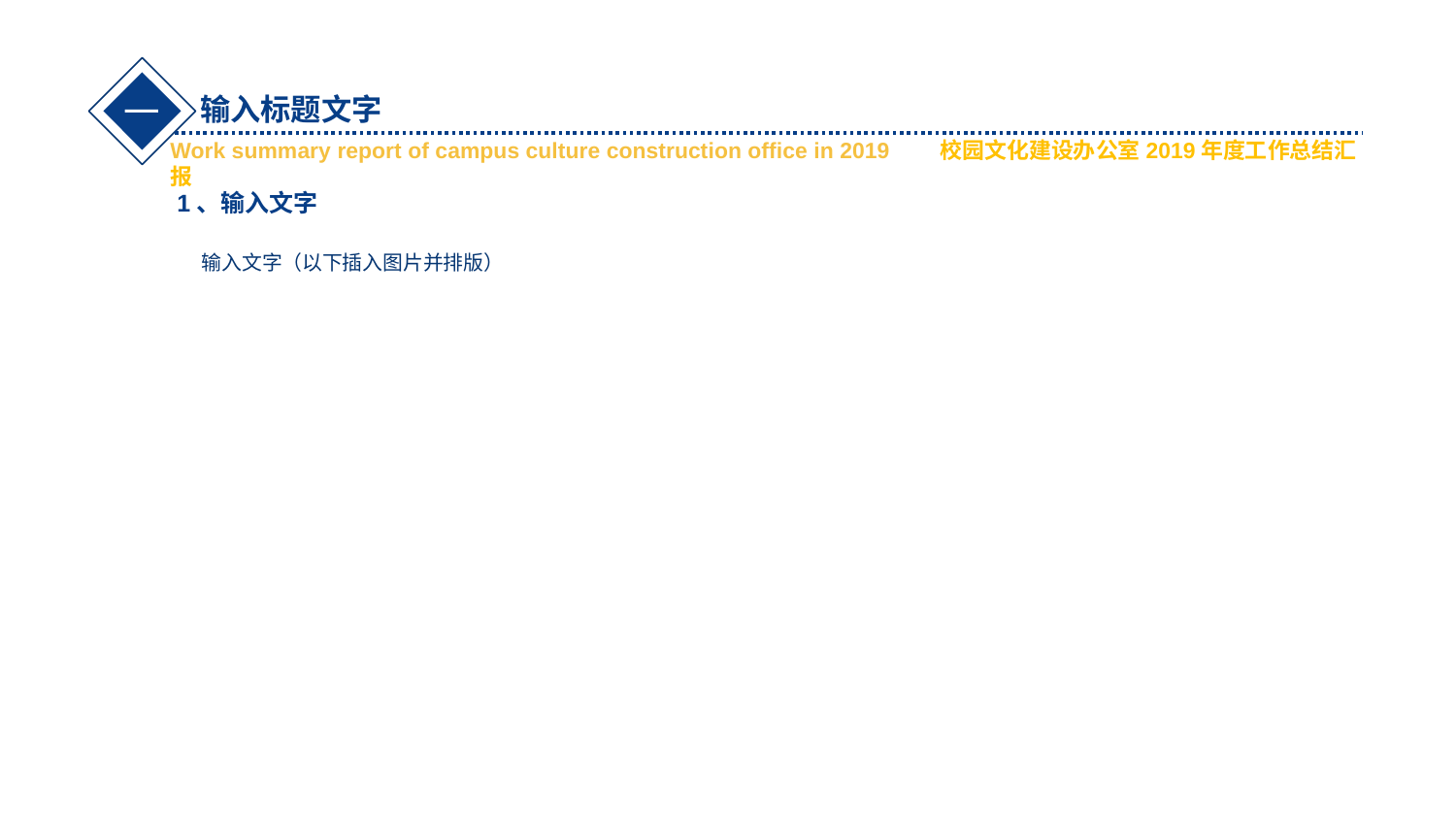

一
输入标题文字
Work summary report of campus culture construction office in 2019       校园文化建设办公室2019年度工作总结汇报
1、输入文字
       输入文字（以下插入图片并排版）